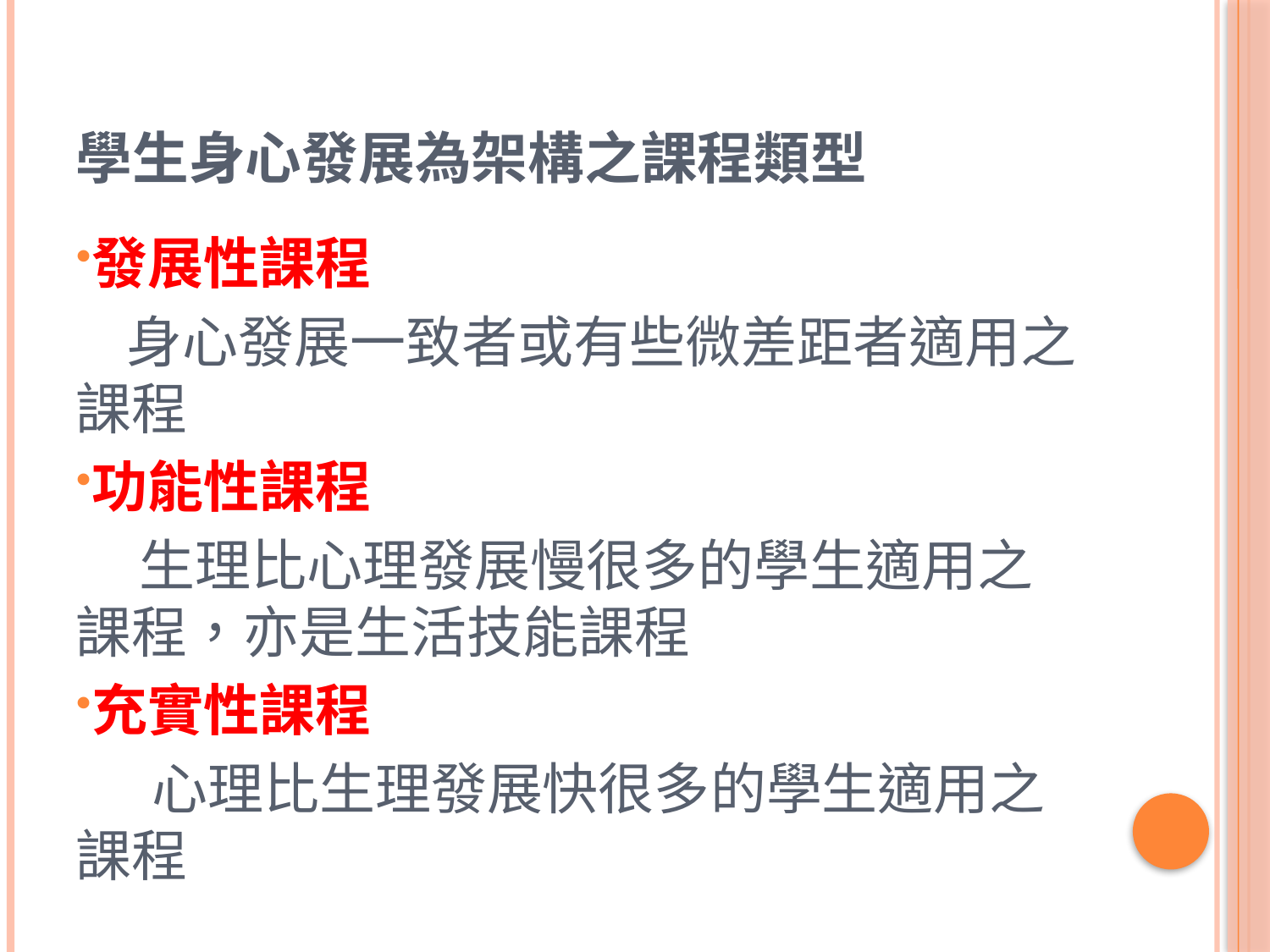

# 學生身心發展為架構之課程類型
發展性課程
   身心發展一致者或有些微差距者適用之課程
功能性課程
    生理比心理發展慢很多的學生適用之課程，亦是生活技能課程
充實性課程
     心理比生理發展快很多的學生適用之課程